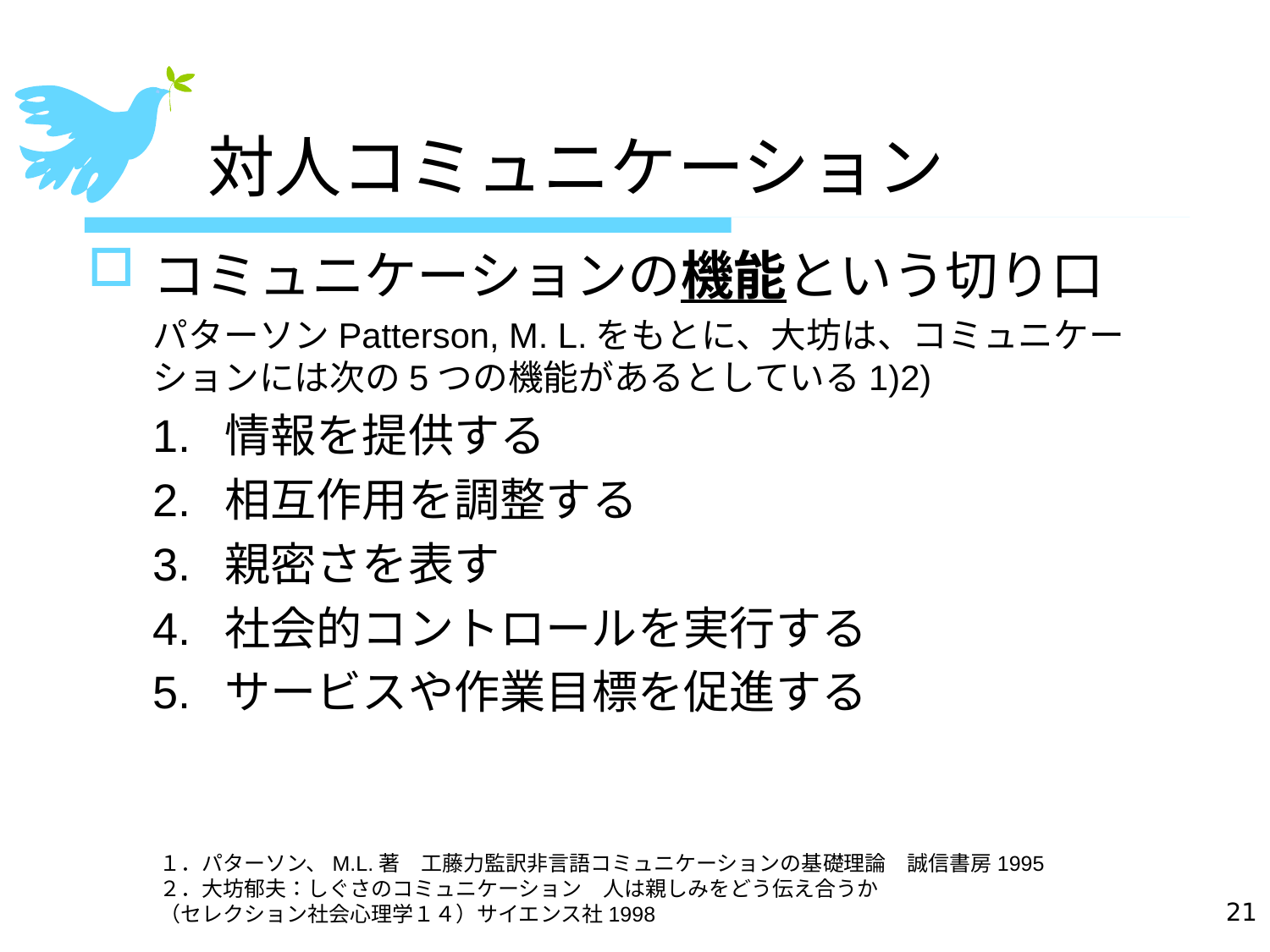

# 対人コミュニケーション
コミュニケーションの機能という切り口
パターソンPatterson, M. L.をもとに、大坊は、コミュニケーションには次の5つの機能があるとしている1)2)
情報を提供する
相互作用を調整する
親密さを表す
社会的コントロールを実行する
サービスや作業目標を促進する

１．パターソン、M.L.著　工藤力監訳非言語コミュニケーションの基礎理論　誠信書房1995
２．大坊郁夫：しぐさのコミュニケーション　人は親しみをどう伝え合うか
（セレクション社会心理学１４）サイエンス社1998
21